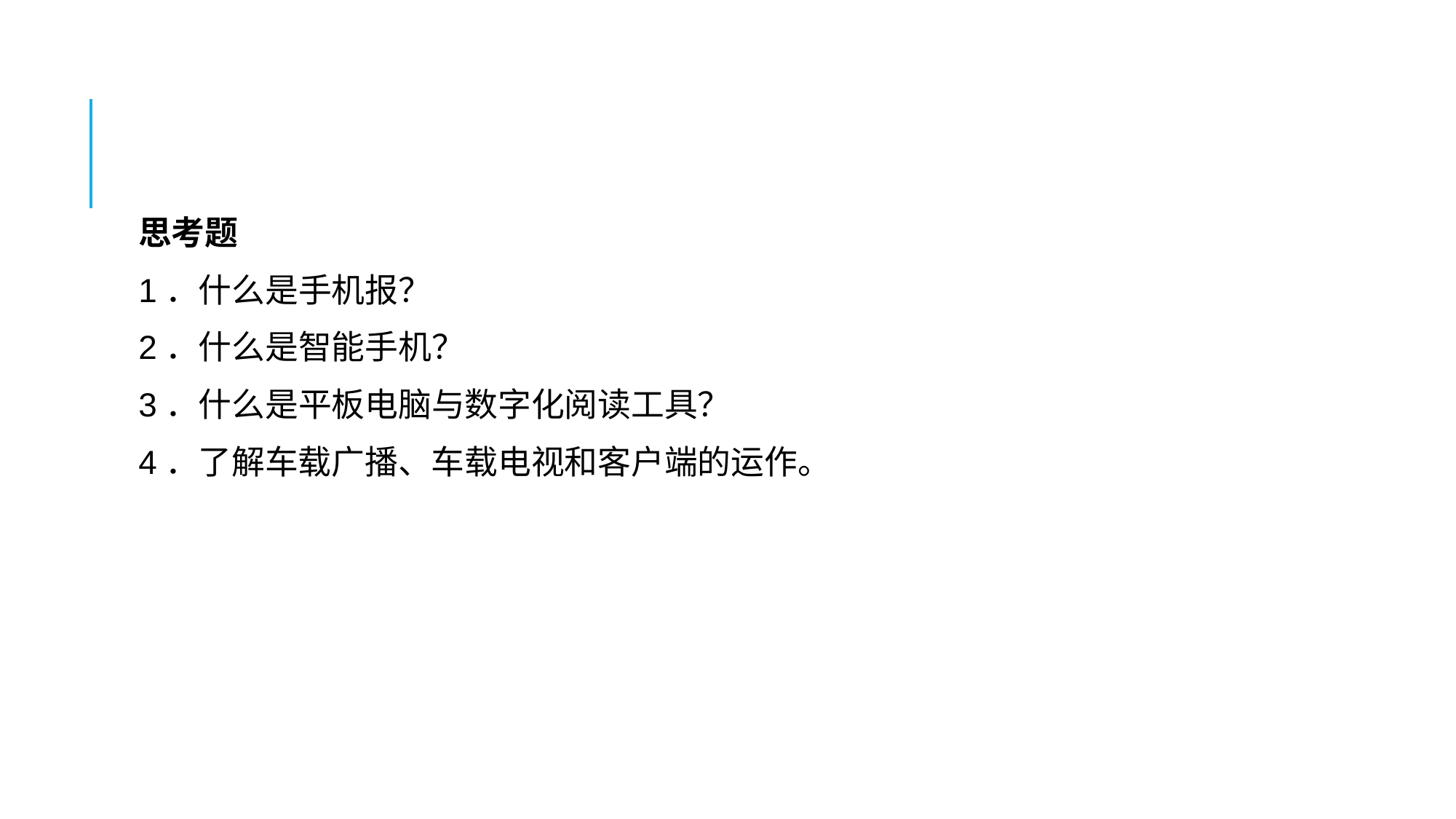

#
思考题
1．什么是手机报？
2．什么是智能手机？
3．什么是平板电脑与数字化阅读工具？
4．了解车载广播、车载电视和客户端的运作。